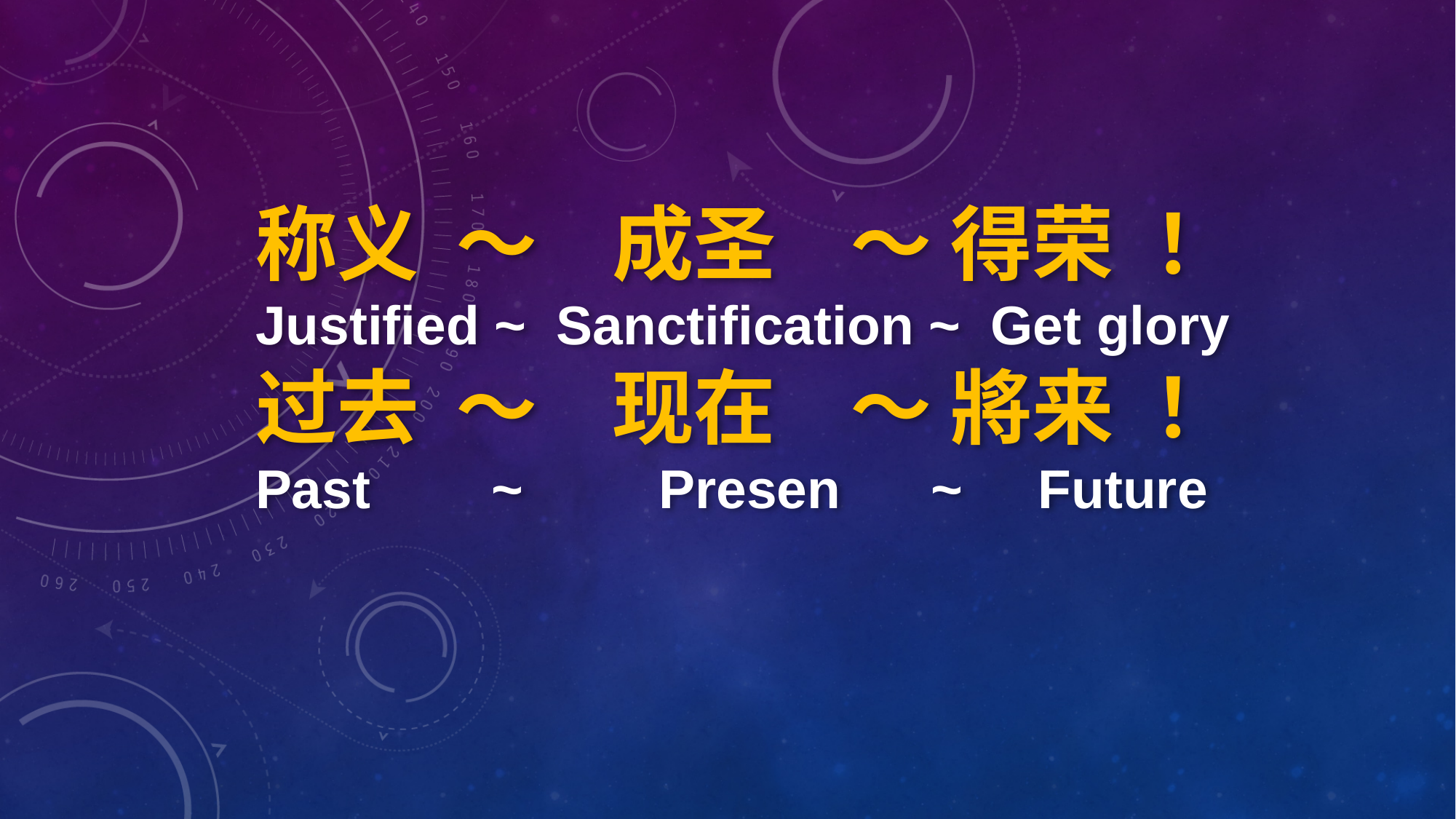

称义  ～    成圣    ～ 得荣 ！
Justified ~  Sanctification ~  Get glory
过去  ～    现在    ～ 將来 ！
Past        ~         Presen      ~     Future